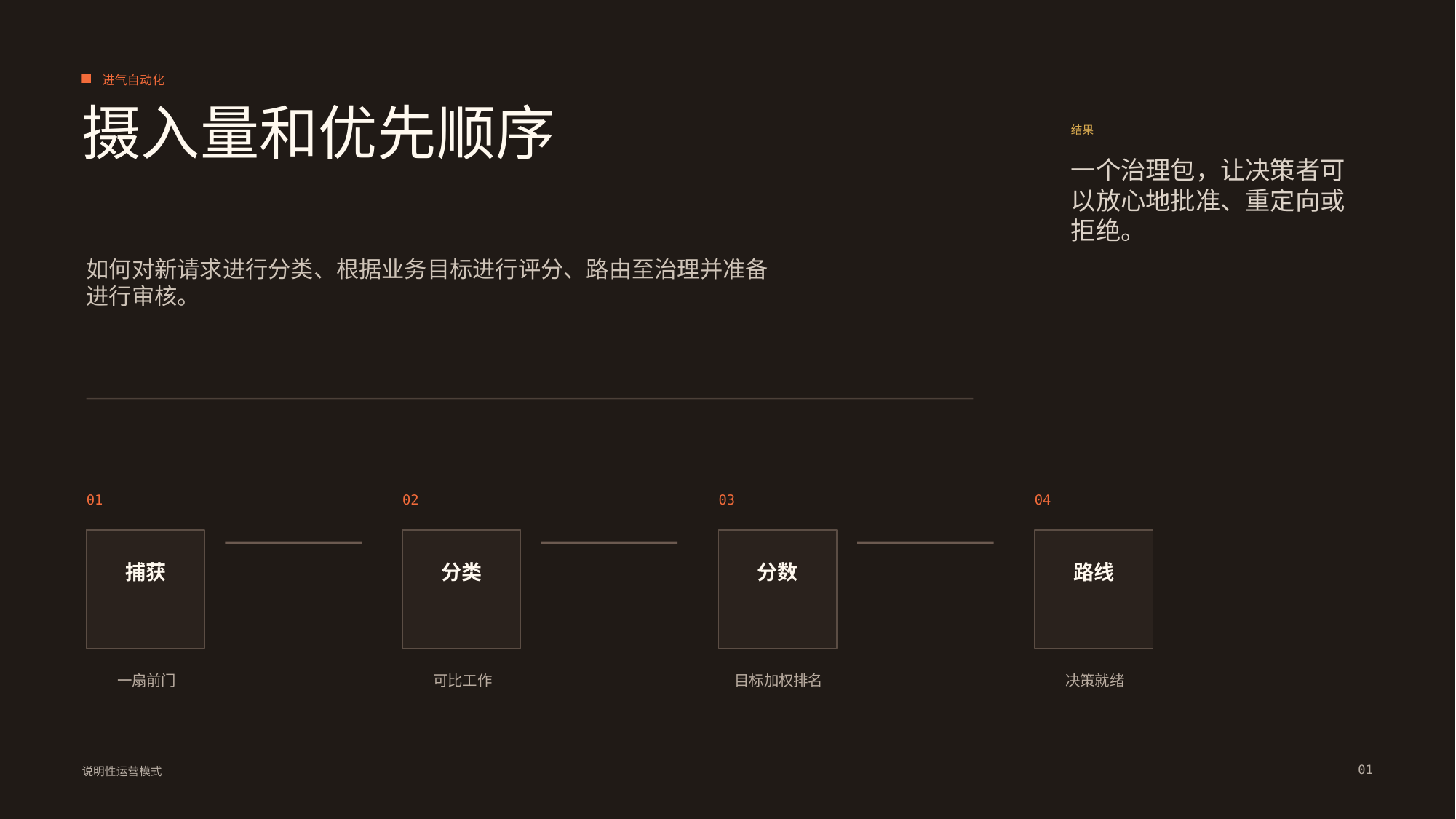

进气自动化

摄入量和优先顺序
结果
一个治理包，让决策者可以放心地批准、重定向或拒绝。
如何对新请求进行分类、根据业务目标进行评分、路由至治理并准备进行审核。

01
02
03
04

捕获
分类
分数
路线
一扇前门
可比工作
目标加权排名
决策就绪
01
说明性运营模式